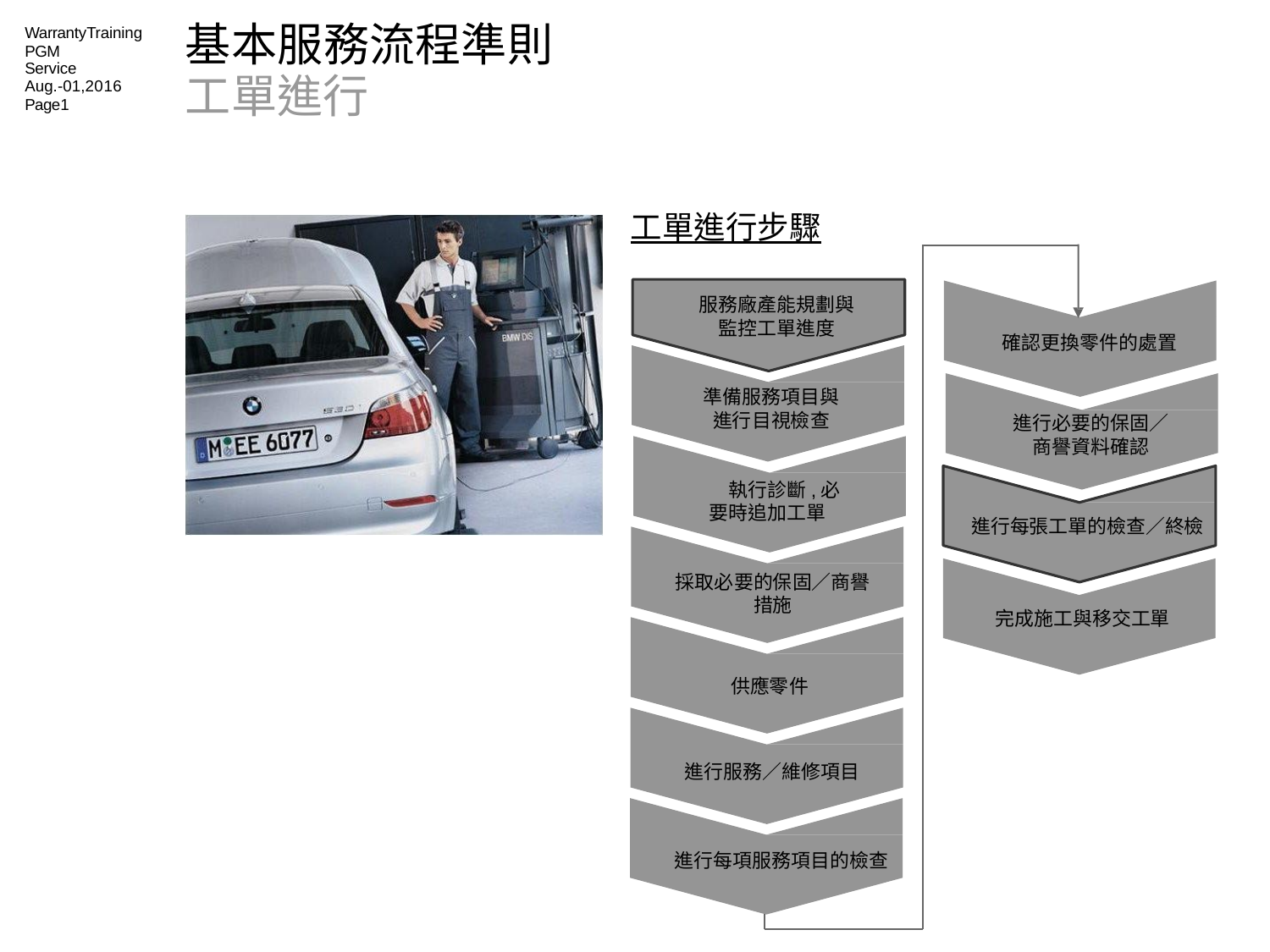

# 基本服務流程準則工單進行
WarrantyTrainingPGM
Service
Aug.-01,2016
Page1

工單進行步驟

服務廠產能規劃與監控工單進度
確認更換零件的處置

準備服務項目與進行目視檢查
進行必要的保固／商譽資料確認

執行診斷,必要時追加工單
進行每張工單的檢查／終檢

採取必要的保固／商譽措施
完成施工與移交工單

供應零件

進行服務／維修項目

進行每項服務項目的檢查